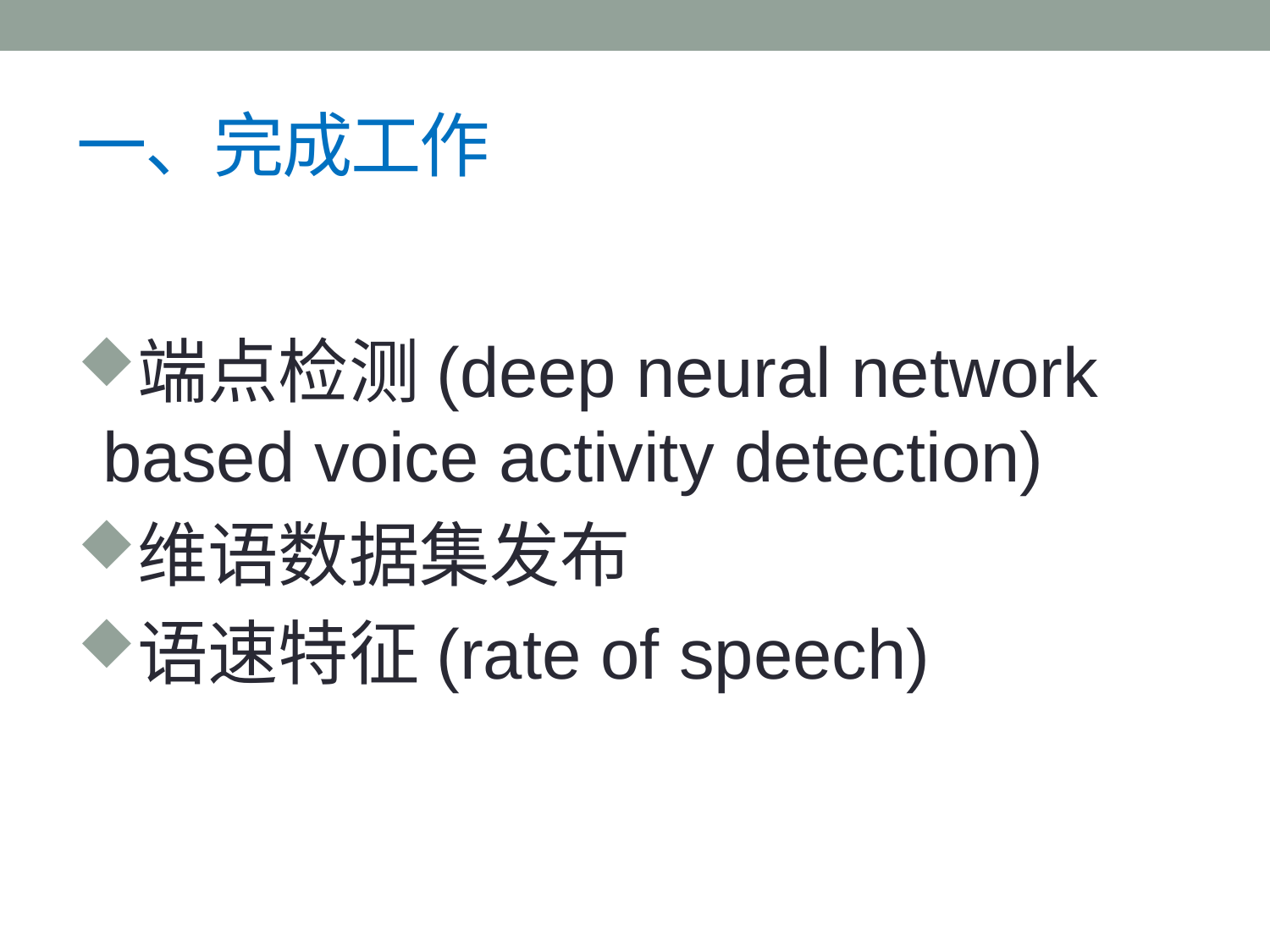

# 一、完成工作

端点检测(deep neural network based voice activity detection)
维语数据集发布
语速特征(rate of speech)